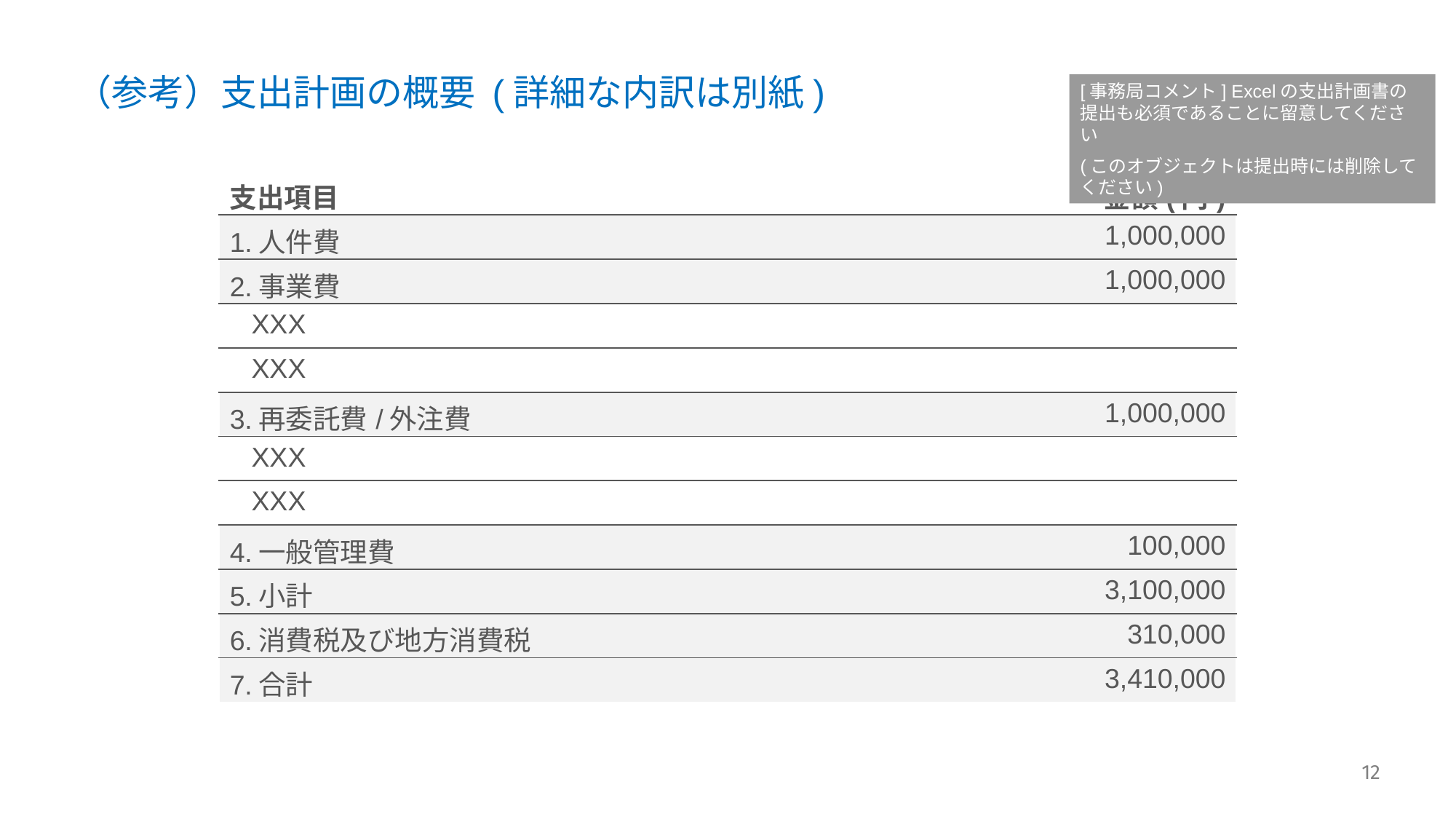

# （参考）支出計画の概要 (詳細な内訳は別紙)
[事務局コメント] Excelの支出計画書の提出も必須であることに留意してください
(このオブジェクトは提出時には削除してください)
| 支出項目 | 金額(円) |
| --- | --- |
| 1.人件費 | 1,000,000 |
| 2.事業費 | 1,000,000 |
| XXX |  |
| XXX |  |
| 3.再委託費/外注費 | 1,000,000 |
| XXX |  |
| XXX |  |
| 4.一般管理費 | 100,000 |
| 5.小計 | 3,100,000 |
| 6.消費税及び地方消費税 | 310,000 |
| 7.合計 | 3,410,000 |